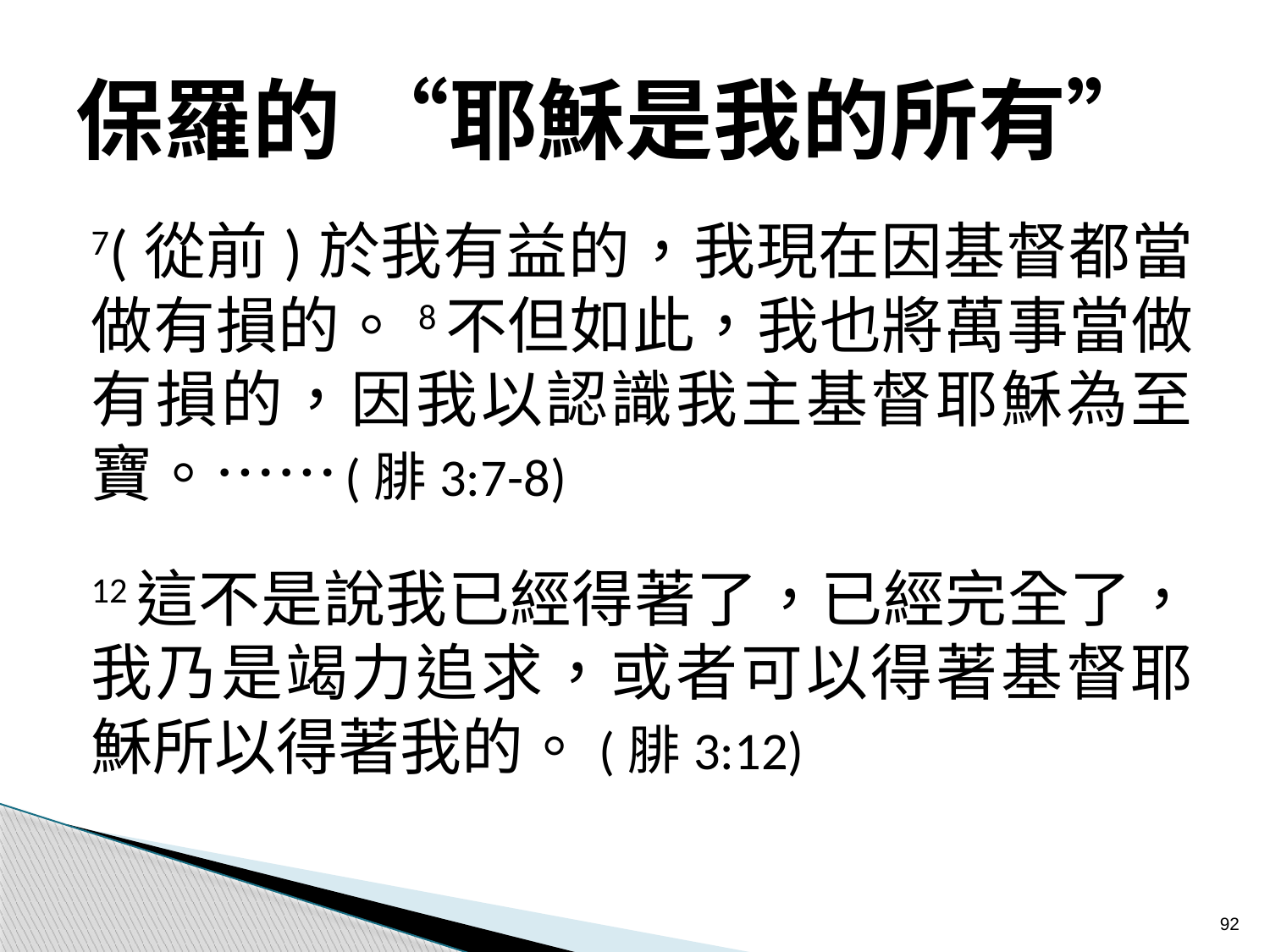

# 保羅的 “耶穌是我的所有”
7(從前)於我有益的，我現在因基督都當做有損的。8不但如此，我也將萬事當做有損的，因我以認識我主基督耶穌為至寶。……	(腓3:7-8)

12這不是說我已經得著了，已經完全了，我乃是竭力追求，或者可以得著基督耶穌所以得著我的。	(腓3:12)
92